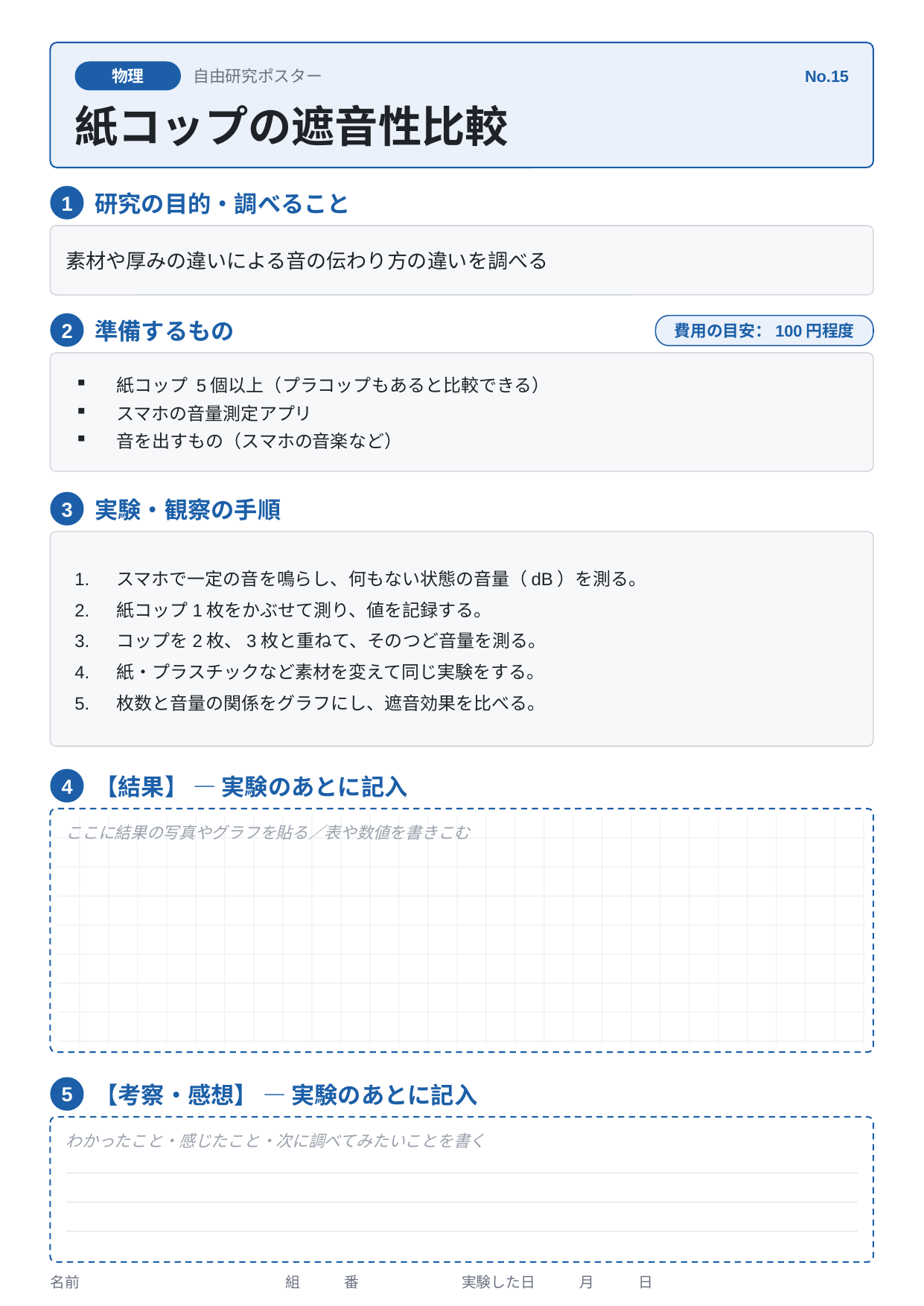

物理
自由研究ポスター
No.15
紙コップの遮音性比較
研究の目的・調べること

1

素材や厚みの違いによる音の伝わり方の違いを調べる
準備するもの

2

費用の目安：100円程度

紙コップ 5個以上（プラコップもあると比較できる）
スマホの音量測定アプリ
音を出すもの（スマホの音楽など）
実験・観察の手順

3

スマホで一定の音を鳴らし、何もない状態の音量（dB）を測る。
紙コップ1枚をかぶせて測り、値を記録する。
コップを2枚、3枚と重ねて、そのつど音量を測る。
紙・プラスチックなど素材を変えて同じ実験をする。
枚数と音量の関係をグラフにし、遮音効果を比べる。
【結果】 — 実験のあとに記入

4

ここに結果の写真やグラフを貼る／表や数値を書きこむ

【考察・感想】 — 実験のあとに記入

5

わかったこと・感じたこと・次に調べてみたいことを書く

名前　　　　　　　　　　　　　　組　　　番　　　　　　　実験した日　　　月　　　日